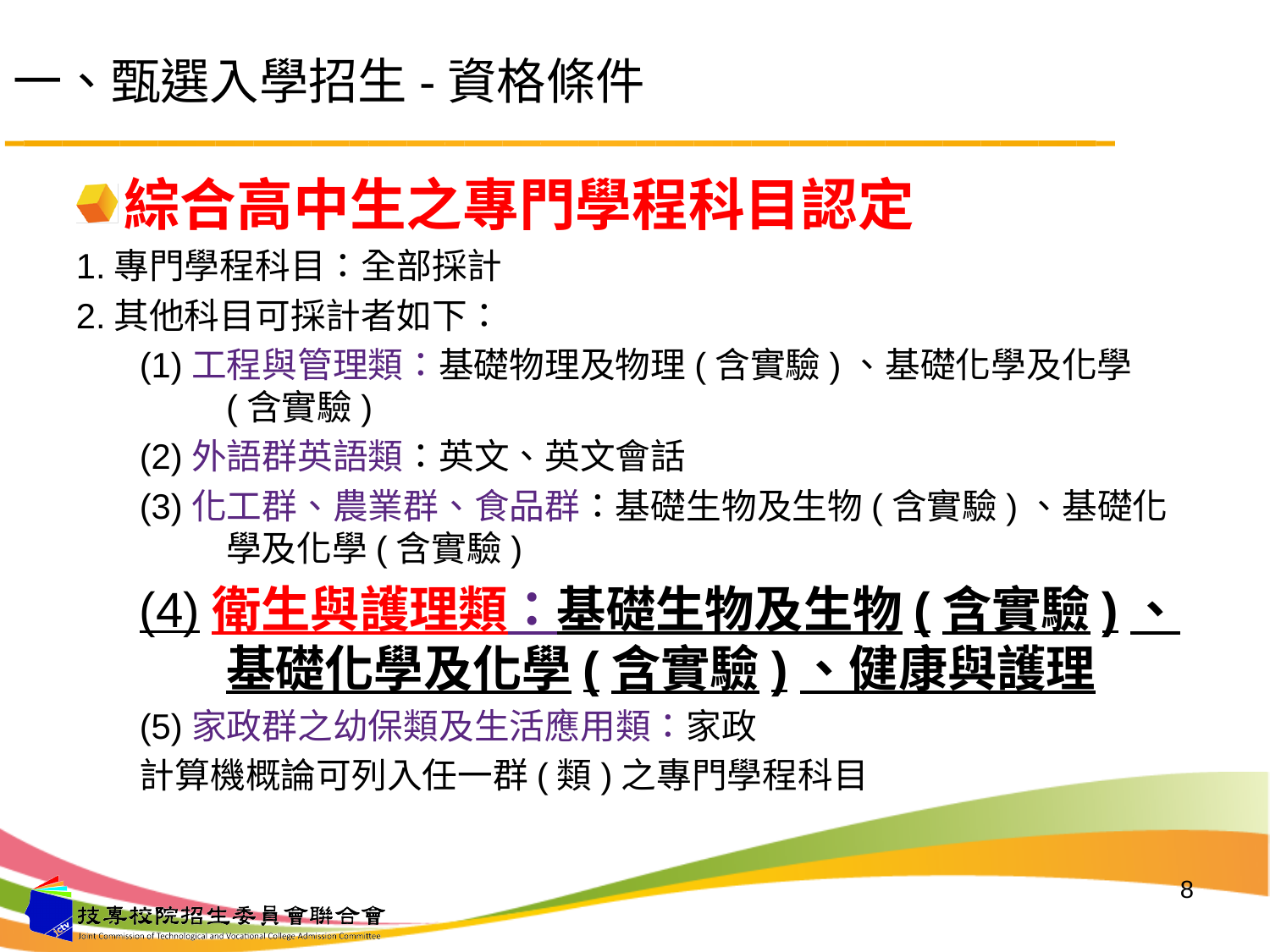

# 一、甄選入學招生-資格條件
綜合高中生之專門學程科目認定
1.專門學程科目：全部採計
2.其他科目可採計者如下：
(1)工程與管理類：基礎物理及物理(含實驗)、基礎化學及化學(含實驗)
(2)外語群英語類：英文、英文會話
(3)化工群、農業群、食品群：基礎生物及生物(含實驗)、基礎化學及化學(含實驗)
(4)衛生與護理類：基礎生物及生物(含實驗)、基礎化學及化學(含實驗)、健康與護理
(5)家政群之幼保類及生活應用類：家政
計算機概論可列入任一群(類)之專門學程科目
8